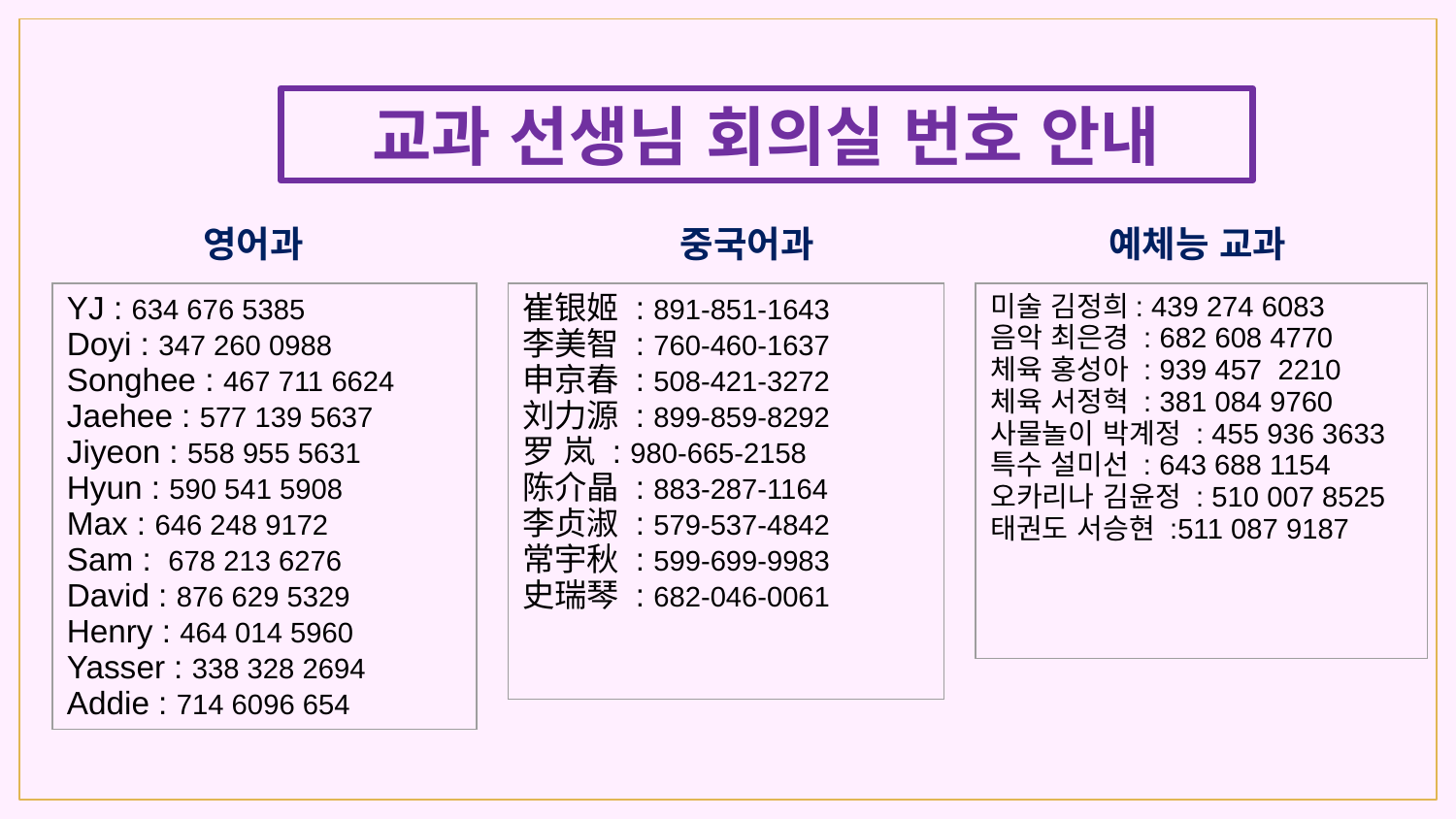

교과 선생님 회의실 번호 안내
       영어과
       중국어과
       예체능 교과
| YJ : 634 676 5385 Doyi : 347 260 0988 Songhee : 467 711 6624 Jaehee : 577 139 5637 Jiyeon : 558 955 5631 Hyun : 590 541 5908 Max : 646 248 9172 Sam :  678 213 6276 David : 876 629 5329 Henry : 464 014 5960 Yasser : 338 328 2694 Addie : 714 6096 654 |
| --- |
| 崔银姬 : 891-851-1643 李美智 : 760-460-1637 申京春 : 508-421-3272 刘力源 : 899-859-8292 罗 岚 : 980-665-2158 陈介晶 : 883-287-1164 李贞淑 : 579-537-4842 常宇秋 : 599-699-9983 史瑞琴 : 682-046-0061 |
| --- |
| 미술 김정희: 439 274 6083 음악 최은경 : 682 608 4770 체육 홍성아 : 939 457 2210 체육 서정혁 : 381 084 9760 사물놀이 박계정 : 455 936 3633 특수 설미선 : 643 688 1154 오카리나 김윤정 : 510 007 8525 태권도 서승현 :511 087 9187 |
| --- |